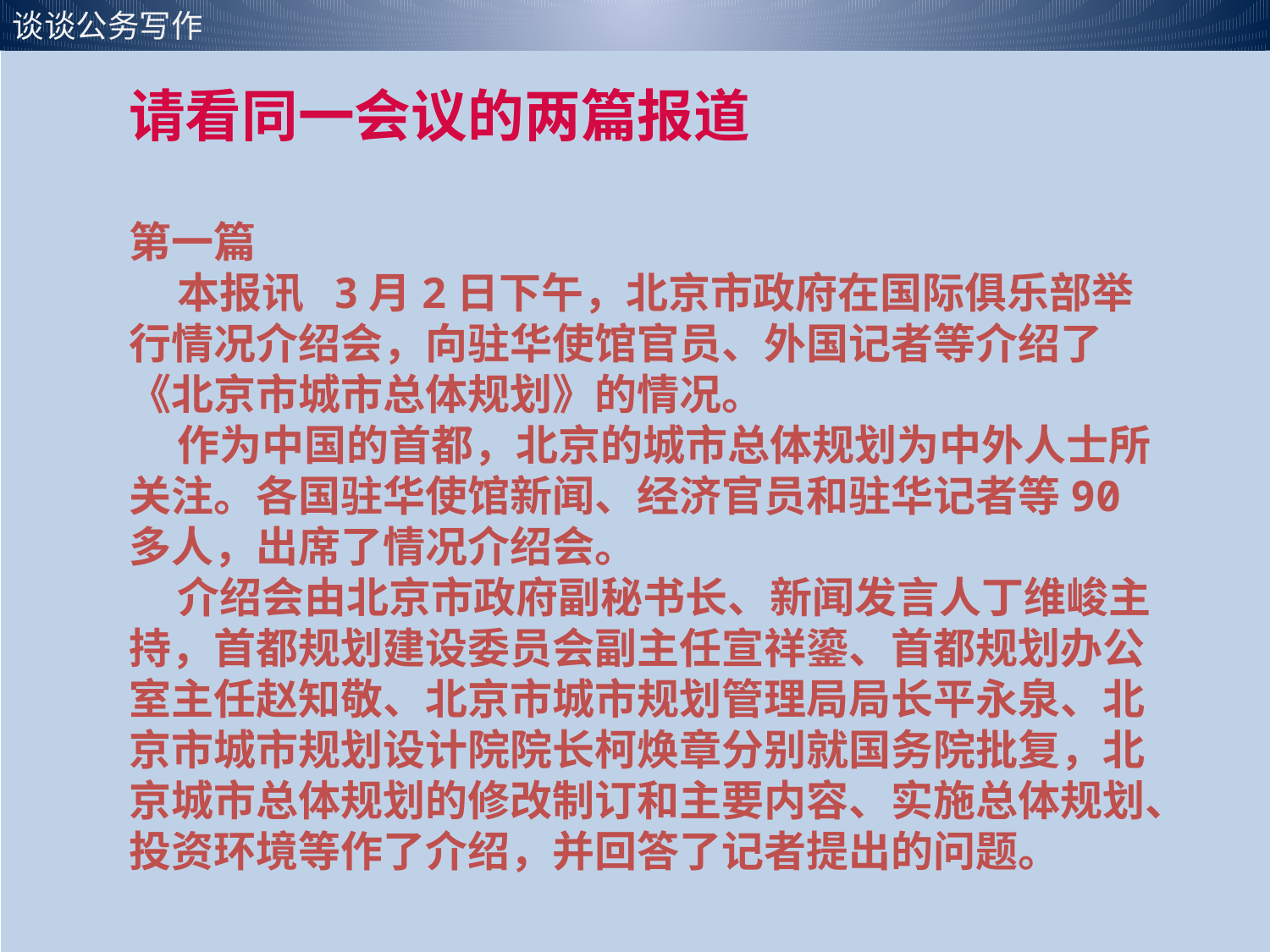

请看同一会议的两篇报道

第一篇
    本报讯  3月2日下午，北京市政府在国际俱乐部举行情况介绍会，向驻华使馆官员、外国记者等介绍了《北京市城市总体规划》的情况。
    作为中国的首都，北京的城市总体规划为中外人士所关注。各国驻华使馆新闻、经济官员和驻华记者等90多人，出席了情况介绍会。
    介绍会由北京市政府副秘书长、新闻发言人丁维峻主持，首都规划建设委员会副主任宣祥鎏、首都规划办公室主任赵知敬、北京市城市规划管理局局长平永泉、北京市城市规划设计院院长柯焕章分别就国务院批复，北京城市总体规划的修改制订和主要内容、实施总体规划、投资环境等作了介绍，并回答了记者提出的问题。